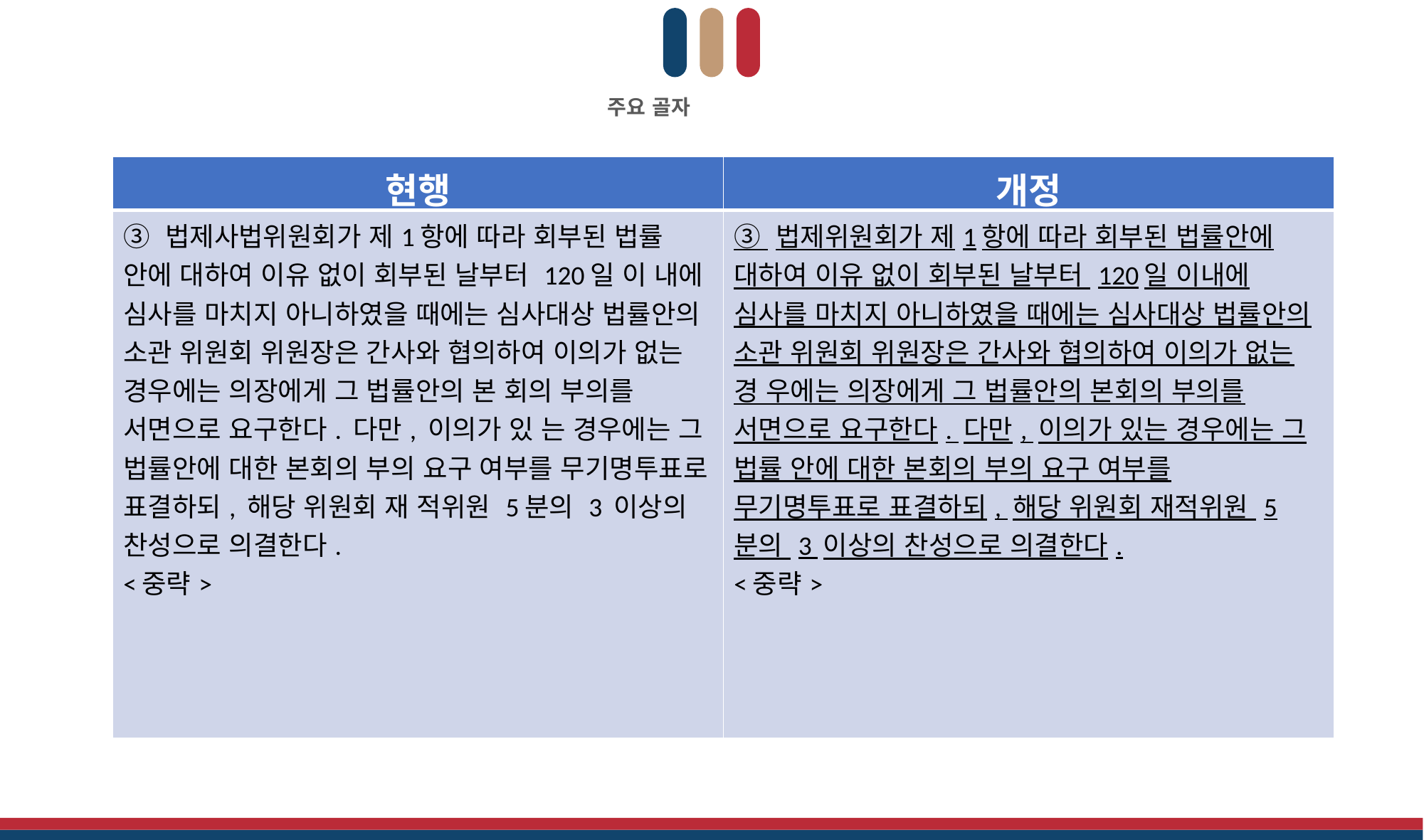

주요 골자

| 현행 | 개정 |
| --- | --- |
| ③ 법제사법위원회가 제1항에 따라 회부된 법률 안에 대하여 이유 없이 회부된 날부터 120일 이 내에 심사를 마치지 아니하였을 때에는 심사대상 법률안의 소관 위원회 위원장은 간사와 협의하여 이의가 없는 경우에는 의장에게 그 법률안의 본 회의 부의를 서면으로 요구한다. 다만, 이의가 있 는 경우에는 그 법률안에 대한 본회의 부의 요구 여부를 무기명투표로 표결하되, 해당 위원회 재 적위원 5분의 3 이상의 찬성으로 의결한다. <중략> | ③ 법제위원회가 제1항에 따라 회부된 법률안에 대하여 이유 없이 회부된 날부터 120일 이내에 심사를 마치지 아니하였을 때에는 심사대상 법률안의 소관 위원회 위원장은 간사와 협의하여 이의가 없는 경 우에는 의장에게 그 법률안의 본회의 부의를 서면으로 요구한다. 다만, 이의가 있는 경우에는 그 법률 안에 대한 본회의 부의 요구 여부를 무기명투표로 표결하되, 해당 위원회 재적위원 5분의 3 이상의 찬성으로 의결한다. <중략> |